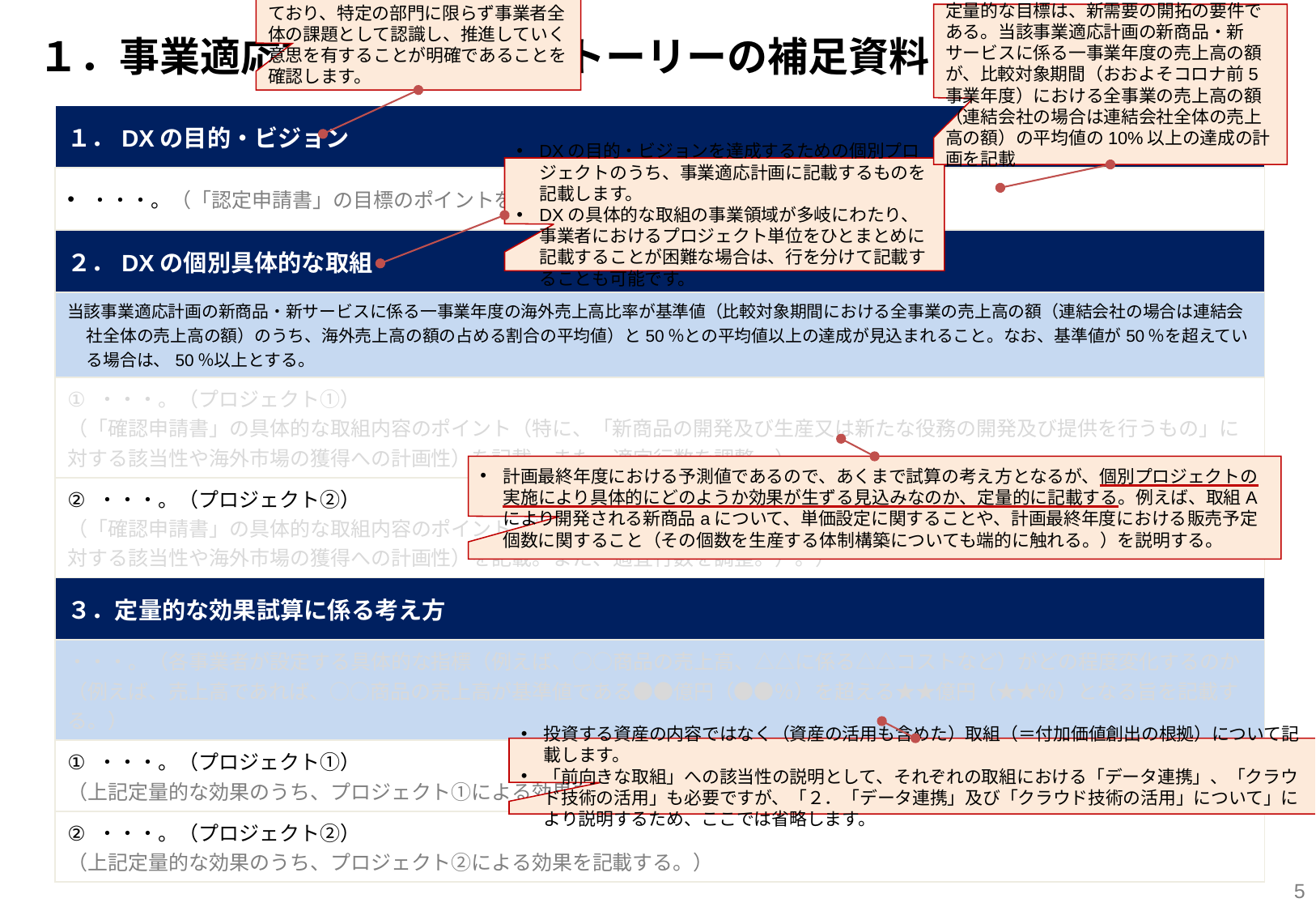

DXを重要な経営戦略として位置づけており、特定の部門に限らず事業者全体の課題として認識し、推進していく意思を有することが明確であることを確認します。
定量的な目標は、新需要の開拓の要件である。当該事業適応計画の新商品・新サービスに係る一事業年度の売上高の額が、比較対象期間（おおよそコロナ前5事業年度）における全事業の売上高の額（連結会社の場合は連結会社全体の売上高の額）の平均値の10%以上の達成の計画を記載
# １．事業適応計画の基本的ストーリーの補足資料
| １．DXの目的・ビジョン |
| --- |
| ・・・。（「認定申請書」の目標のポイントを記載。定量的な目標も記載する。） |
| ２．DXの個別具体的な取組 |
| 当該事業適応計画の新商品・新サービスに係る一事業年度の海外売上高比率が基準値（比較対象期間における全事業の売上高の額（連結会社の場合は連結会社全体の売上高の額）のうち、海外売上高の額の占める割合の平均値）と50％との平均値以上の達成が見込まれること。なお、基準値が50％を超えている場合は、50％以上とする。 |
| ・・・。（プロジェクト①） （「確認申請書」の具体的な取組内容のポイント（特に、「新商品の開発及び生産又は新たな役務の開発及び提供を行うもの」に対する該当性や海外市場の獲得への計画性）を記載。また、適宜行数を調整。） |
| ・・・。（プロジェクト②） （「確認申請書」の具体的な取組内容のポイント（特に、「新商品の開発及び生産又は新たな役務の開発及び提供を行うもの」に対する該当性や海外市場の獲得への計画性）を記載。また、適宜行数を調整。）。） |
| ３．定量的な効果試算に係る考え方 |
| ・・・。（各事業者が設定する具体的な指標（例えば、○○商品の売上高、△△に係る△△コストなど）がどの程度変化するのか（例えば、売上高であれば、○○商品の売上高が基準値である●●億円（●●％）を超える★★億円（★★％）となる旨を記載する。） |
| ・・・。（プロジェクト①） （上記定量的な効果のうち、プロジェクト①による効果を記載する。） |
| ・・・。（プロジェクト②） （上記定量的な効果のうち、プロジェクト②による効果を記載する。） |
DXの目的・ビジョンを達成するための個別プロジェクトのうち、事業適応計画に記載するものを記載します。
DXの具体的な取組の事業領域が多岐にわたり、事業者におけるプロジェクト単位をひとまとめに記載することが困難な場合は、行を分けて記載することも可能です。
計画最終年度における予測値であるので、あくまで試算の考え方となるが、個別プロジェクトの実施により具体的にどのようか効果が生ずる見込みなのか、定量的に記載する。例えば、取組Aにより開発される新商品aについて、単価設定に関することや、計画最終年度における販売予定個数に関すること（その個数を生産する体制構築についても端的に触れる。）を説明する。
投資する資産の内容ではなく（資産の活用も含めた）取組（＝付加価値創出の根拠）について記載します。
「前向きな取組」への該当性の説明として、それぞれの取組における「データ連携」、「クラウド技術の活用」も必要ですが、「２．「データ連携」及び「クラウド技術の活用」について」により説明するため、ここでは省略します。